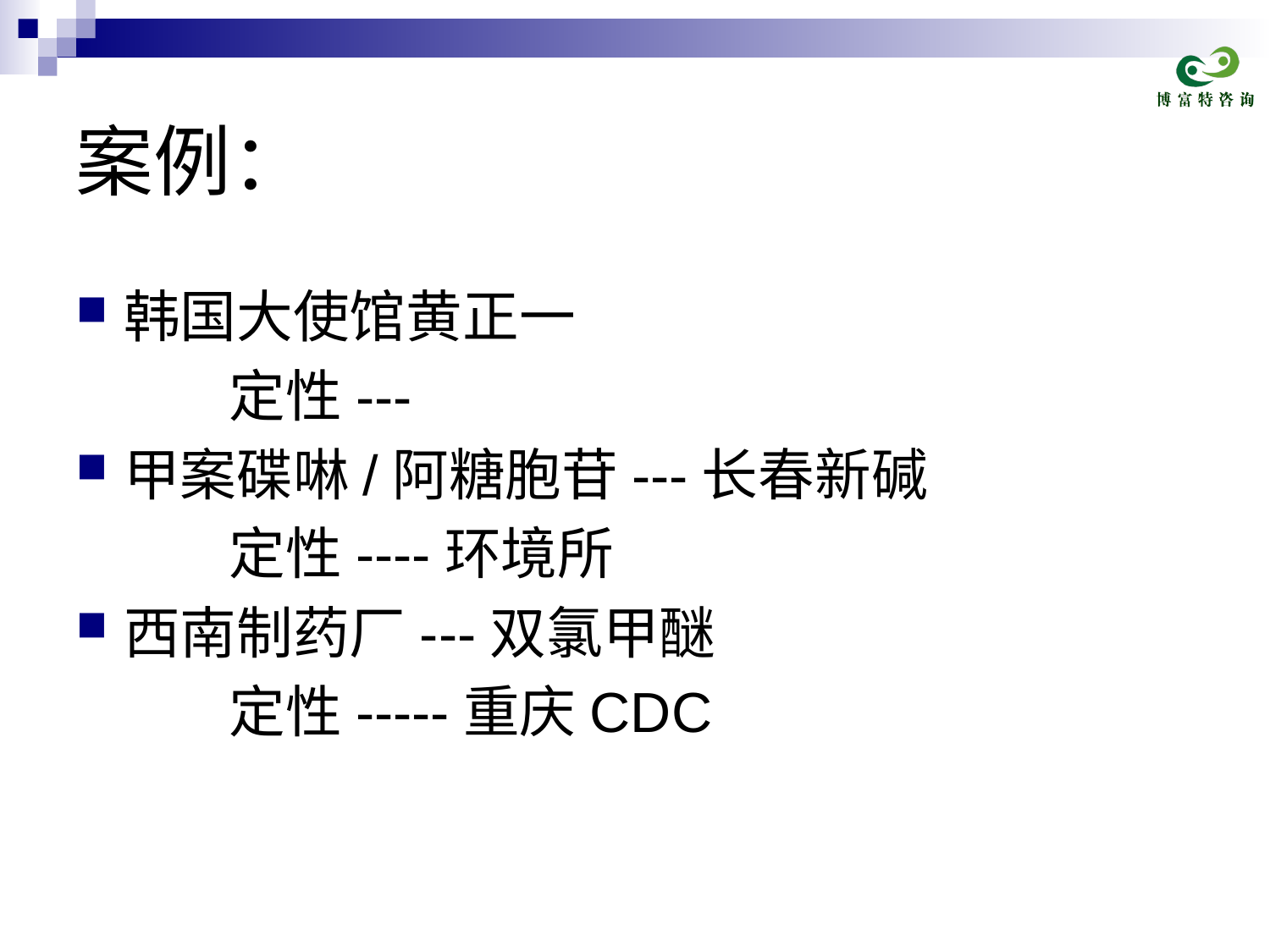

# 案例：
韩国大使馆黄正一
           定性---
甲案碟啉/阿糖胞苷---长春新碱
           定性----环境所
西南制药厂---双氯甲醚
           定性-----重庆CDC